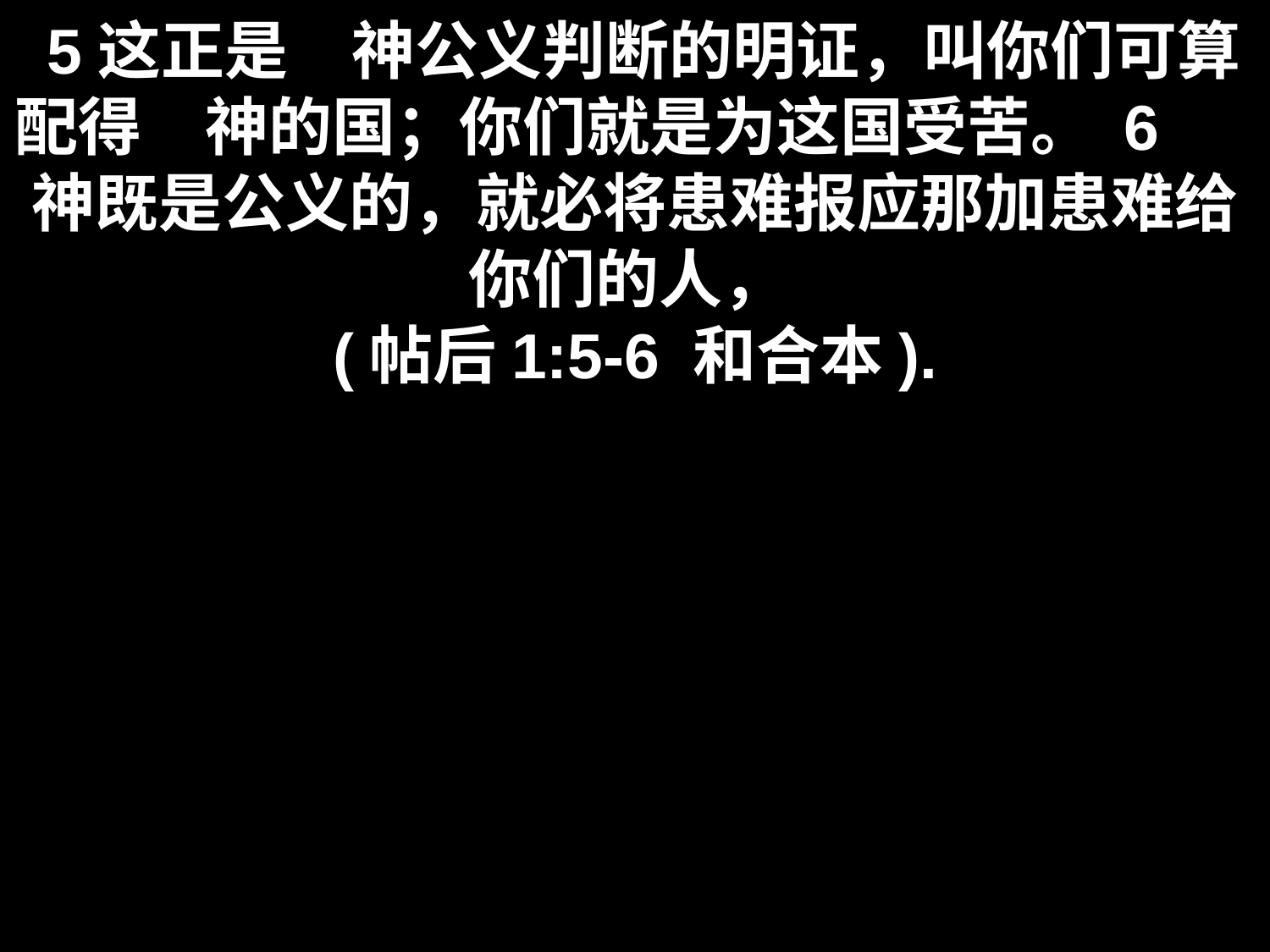

# 5这正是　神公义判断的明证，叫你们可算配得　神的国；你们就是为这国受苦。 6 　神既是公义的，就必将患难报应那加患难给你们的人， (帖后1:5-6 和合本).